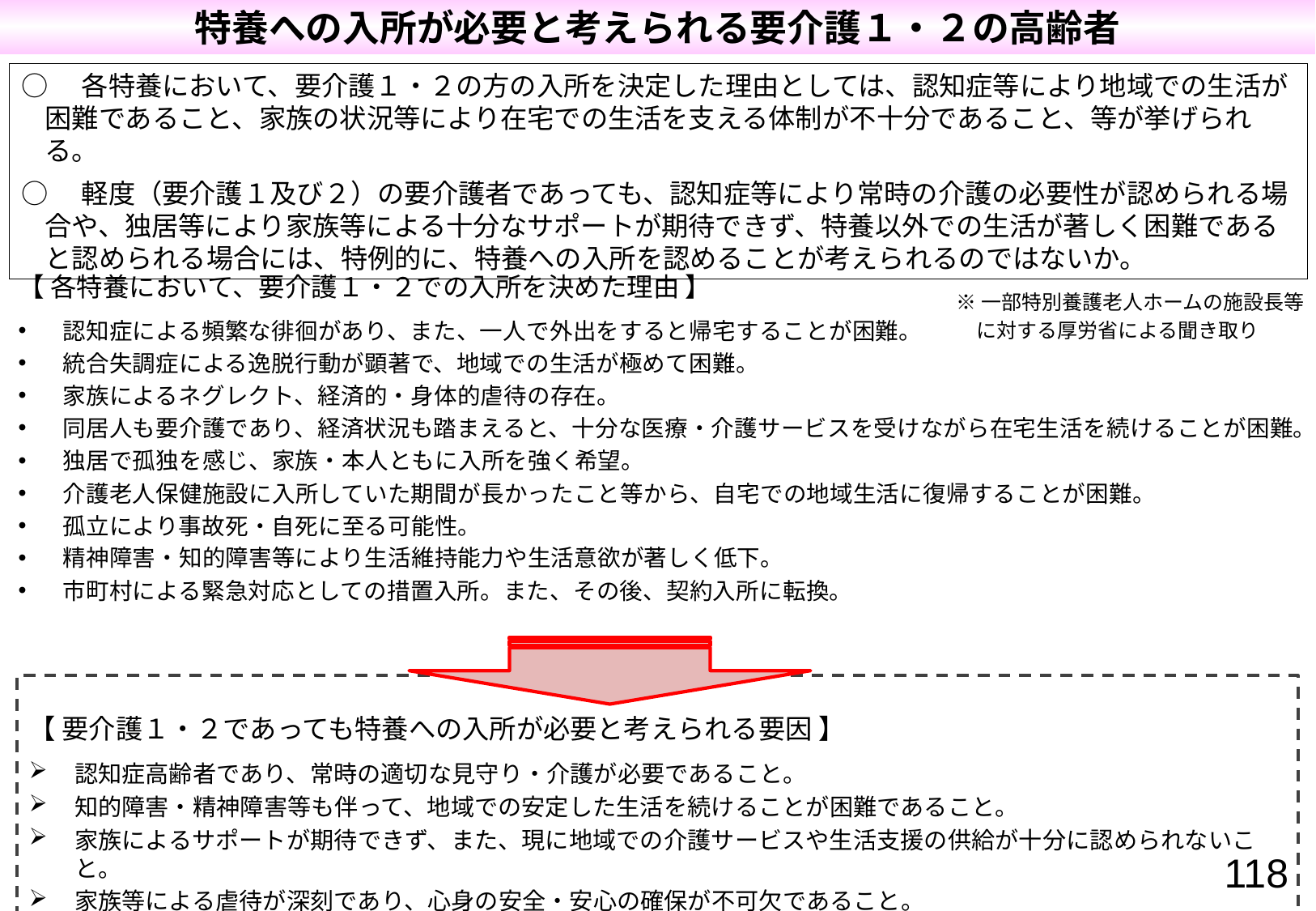

特養への入所が必要と考えられる要介護１・２の高齢者
○　各特養において、要介護１・２の方の入所を決定した理由としては、認知症等により地域での生活が困難であること、家族の状況等により在宅での生活を支える体制が不十分であること、等が挙げられる。
○　軽度（要介護１及び２）の要介護者であっても、認知症等により常時の介護の必要性が認められる場合や、独居等により家族等による十分なサポートが期待できず、特養以外での生活が著しく困難であると認められる場合には、特例的に、特養への入所を認めることが考えられるのではないか。
【 各特養において、要介護１・２での入所を決めた理由 】
認知症による頻繁な徘徊があり、また、一人で外出をすると帰宅することが困難。
統合失調症による逸脱行動が顕著で、地域での生活が極めて困難。
家族によるネグレクト、経済的・身体的虐待の存在。
同居人も要介護であり、経済状況も踏まえると、十分な医療・介護サービスを受けながら在宅生活を続けることが困難。
独居で孤独を感じ、家族・本人ともに入所を強く希望。
介護老人保健施設に入所していた期間が長かったこと等から、自宅での地域生活に復帰することが困難。
孤立により事故死・自死に至る可能性。
精神障害・知的障害等により生活維持能力や生活意欲が著しく低下。
市町村による緊急対応としての措置入所。また、その後、契約入所に転換。

※一部特別養護老人ホームの施設長等
　に対する厚労省による聞き取り

【 要介護１・２であっても特養への入所が必要と考えられる要因 】
認知症高齢者であり、常時の適切な見守り・介護が必要であること。
知的障害・精神障害等も伴って、地域での安定した生活を続けることが困難であること。
家族によるサポートが期待できず、また、現に地域での介護サービスや生活支援の供給が十分に認められないこと。
家族等による虐待が深刻であり、心身の安全・安心の確保が不可欠であること。
118